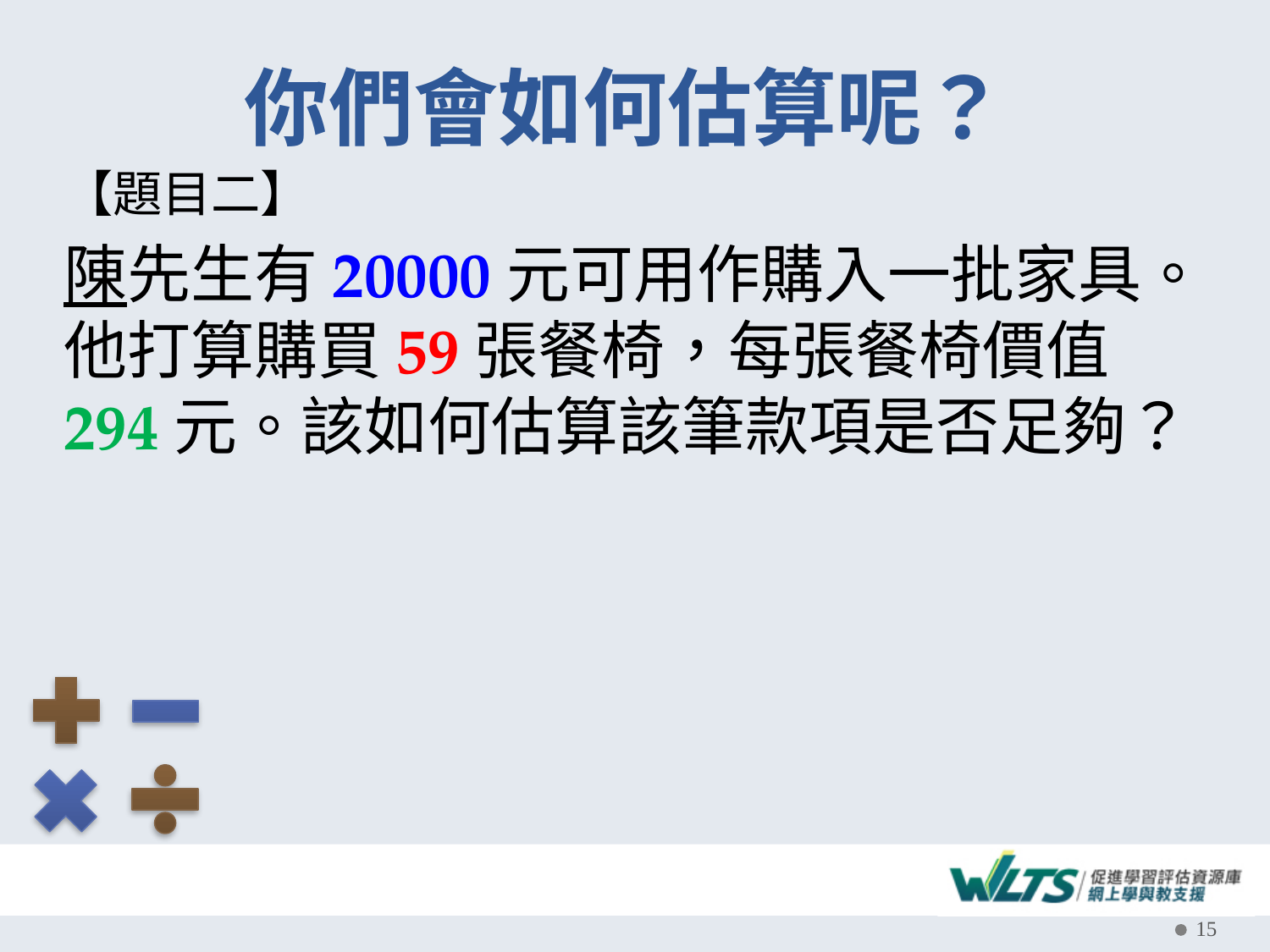

# 你們會如何估算呢？
【題目二】
陳先生有20000元可用作購入一批家具。他打算購買59張餐椅，每張餐椅價值294元。該如何估算該筆款項是否足夠？
15